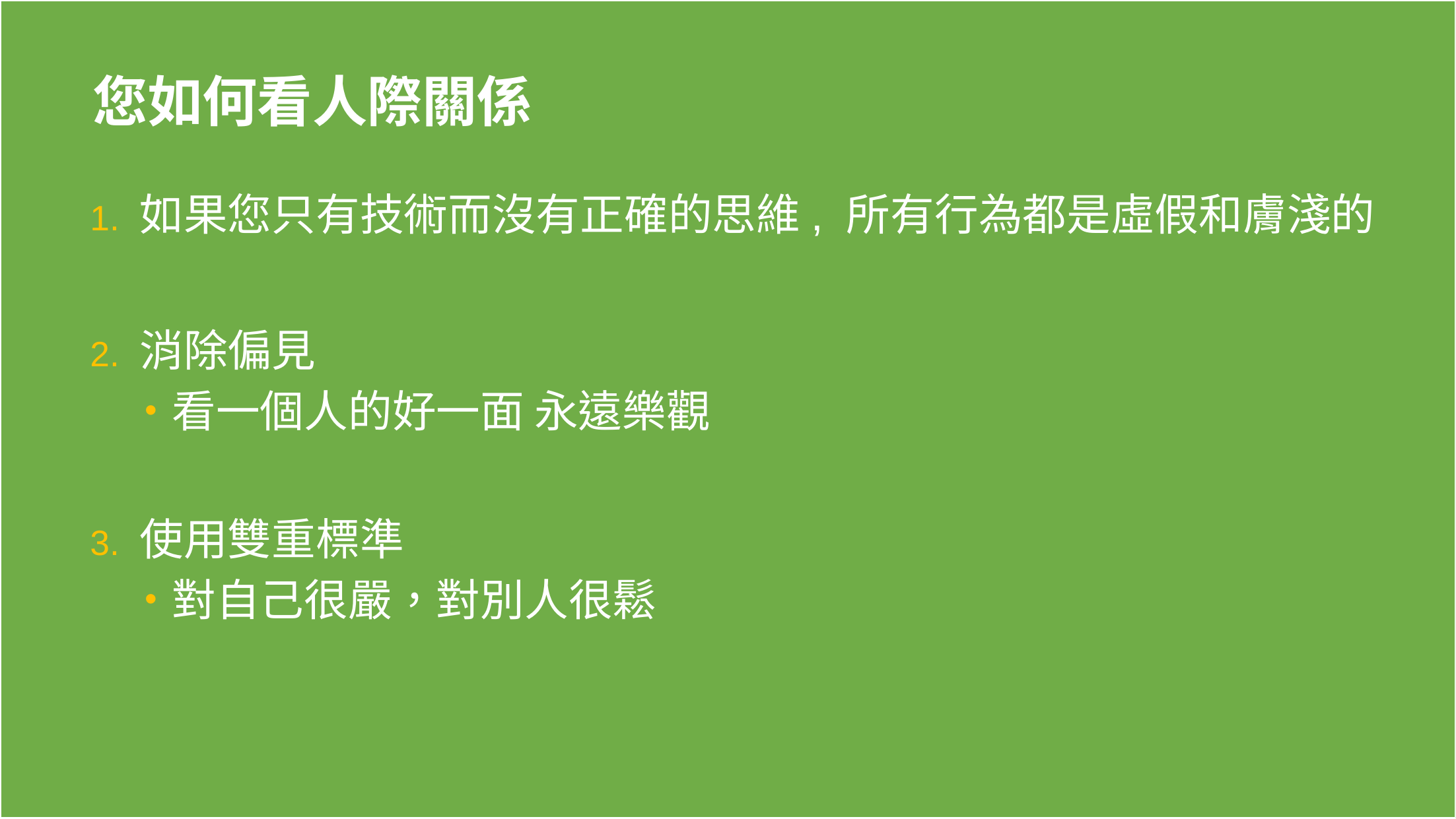

您如何看人際關係

如果您只有技術而沒有正確的思維, 所有行為都是虛假和膚淺的

消除偏見
看一個人的好一面 永遠樂觀

使用雙重標準
對自己很嚴，對別人很鬆